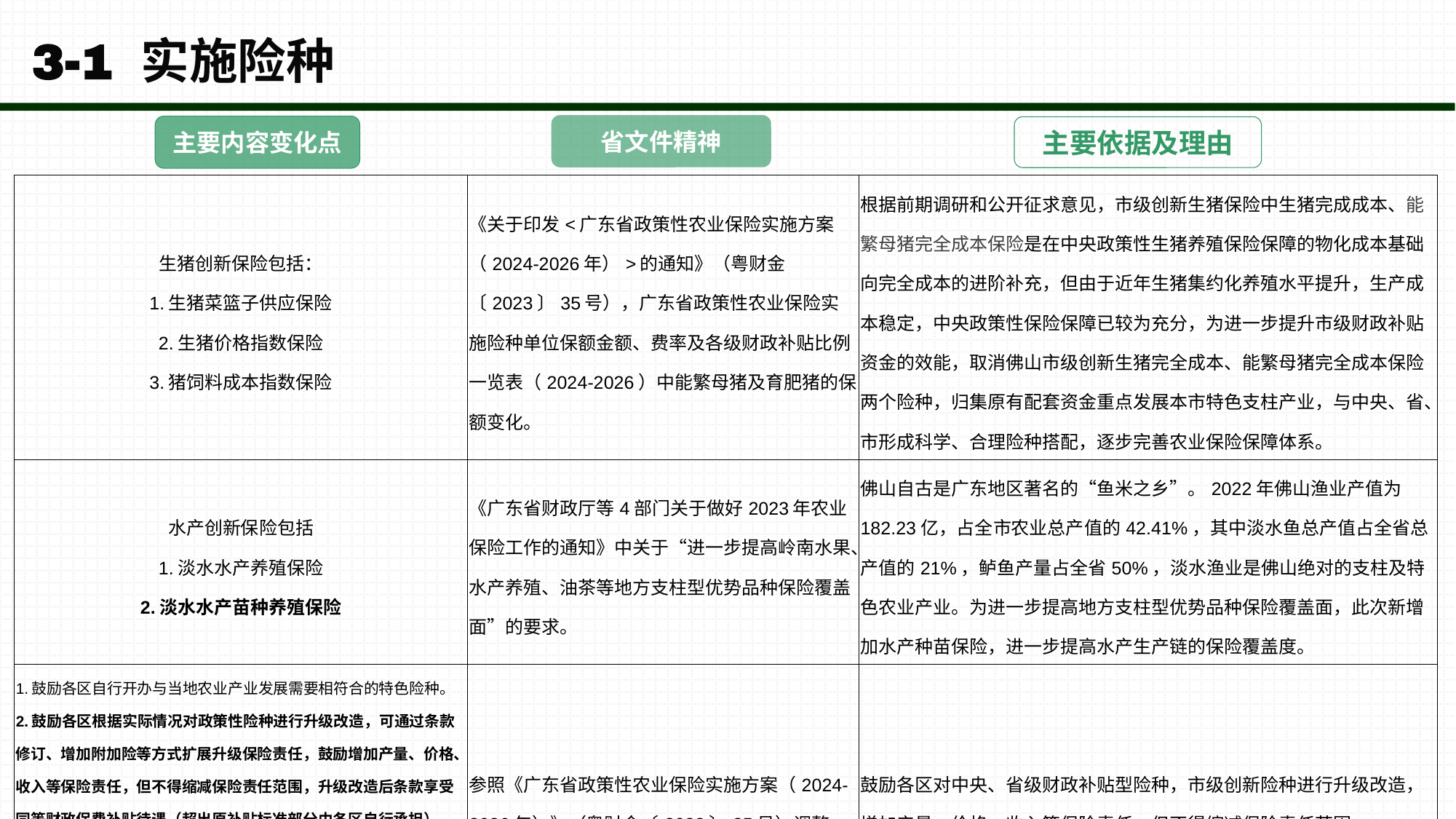

# 3-1 实施险种

省文件精神
主要内容变化点
主要依据及理由
| 生猪创新保险包括： 1.生猪菜篮子供应保险 2.生猪价格指数保险 3.猪饲料成本指数保险 | 《关于印发<广东省政策性农业保险实施方案（2024-2026年）>的通知》（粤财金〔2023〕35号），广东省政策性农业保险实施险种单位保额金额、费率及各级财政补贴比例一览表（2024-2026）中能繁母猪及育肥猪的保额变化。 | 根据前期调研和公开征求意见，市级创新生猪保险中生猪完成成本、能繁母猪完全成本保险是在中央政策性生猪养殖保险保障的物化成本基础向完全成本的进阶补充，但由于近年生猪集约化养殖水平提升，生产成本稳定，中央政策性保险保障已较为充分，为进一步提升市级财政补贴资金的效能，取消佛山市级创新生猪完全成本、能繁母猪完全成本保险两个险种，归集原有配套资金重点发展本市特色支柱产业，与中央、省、市形成科学、合理险种搭配，逐步完善农业保险保障体系。 |
| --- | --- | --- |
| 水产创新保险包括 1.淡水水产养殖保险 2.淡水水产苗种养殖保险 | 《广东省财政厅等4部门关于做好2023年农业保险工作的通知》中关于“进一步提高岭南水果、水产养殖、油茶等地方支柱型优势品种保险覆盖面”的要求。 | 佛山自古是广东地区著名的“鱼米之乡”。2022年佛山渔业产值为182.23亿，占全市农业总产值的42.41%，其中淡水鱼总产值占全省总产值的21%，鲈鱼产量占全省50%，淡水渔业是佛山绝对的支柱及特色农业产业。为进一步提高地方支柱型优势品种保险覆盖面，此次新增加水产种苗保险，进一步提高水产生产链的保险覆盖度。 |
| 1.鼓励各区自行开办与当地农业产业发展需要相符合的特色险种。 2.鼓励各区根据实际情况对政策性险种进行升级改造，可通过条款修订、增加附加险等方式扩展升级保险责任，鼓励增加产量、价格、收入等保险责任，但不得缩减保险责任范围，升级改造后条款享受同等财政保费补贴待遇（超出原补贴标准部分由各区自行承担）。 3.各区创新设立的特色险种及升级改造的各级补贴型险种，由区农业农村部门会当地财政部门及时向市农业局和市农业保险工作小组备案并抄送国家金融监督管理总局佛山监管分局。 | 参照《广东省政策性农业保险实施方案（2024-2026年）》（粤财金〔2023〕35号）调整 | 鼓励各区对中央、省级财政补贴型险种，市级创新险种进行升级改造，增加产量、价格、收入等保险责任，但不得缩减保险责任范围。 |